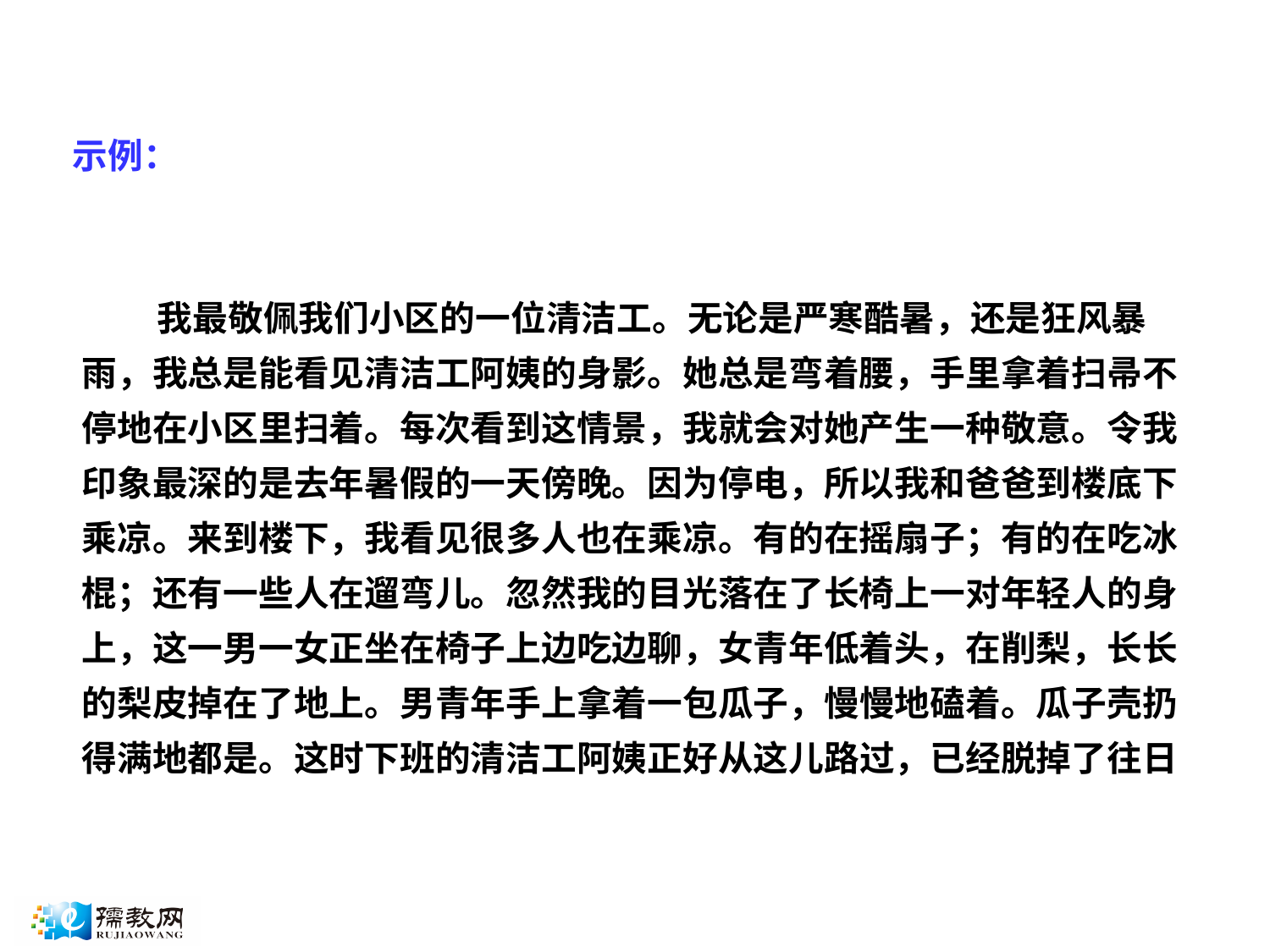

示例：
我最敬佩我们小区的一位清洁工。无论是严寒酷暑，还是狂风暴雨，我总是能看见清洁工阿姨的身影。她总是弯着腰，手里拿着扫帚不停地在小区里扫着。每次看到这情景，我就会对她产生一种敬意。令我印象最深的是去年暑假的一天傍晚。因为停电，所以我和爸爸到楼底下乘凉。来到楼下，我看见很多人也在乘凉。有的在摇扇子；有的在吃冰棍；还有一些人在遛弯儿。忽然我的目光落在了长椅上一对年轻人的身上，这一男一女正坐在椅子上边吃边聊，女青年低着头，在削梨，长长的梨皮掉在了地上。男青年手上拿着一包瓜子，慢慢地磕着。瓜子壳扔得满地都是。这时下班的清洁工阿姨正好从这儿路过，已经脱掉了往日